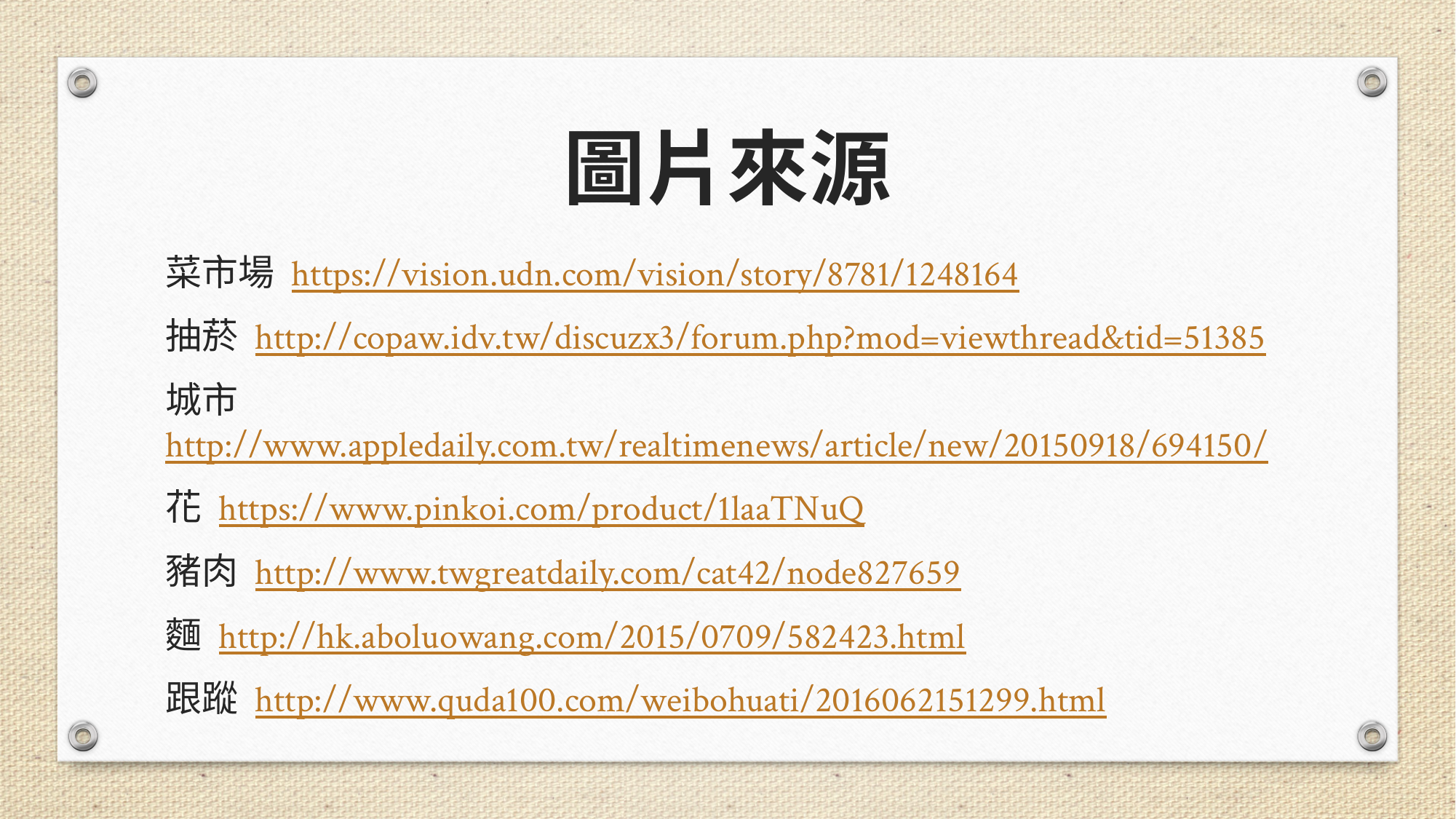

圖片來源
菜市場 https://vision.udn.com/vision/story/8781/1248164
抽菸 http://copaw.idv.tw/discuzx3/forum.php?mod=viewthread&tid=51385
城市 http://www.appledaily.com.tw/realtimenews/article/new/20150918/694150/
花 https://www.pinkoi.com/product/1laaTNuQ
豬肉 http://www.twgreatdaily.com/cat42/node827659
麵 http://hk.aboluowang.com/2015/0709/582423.html
跟蹤 http://www.quda100.com/weibohuati/2016062151299.html